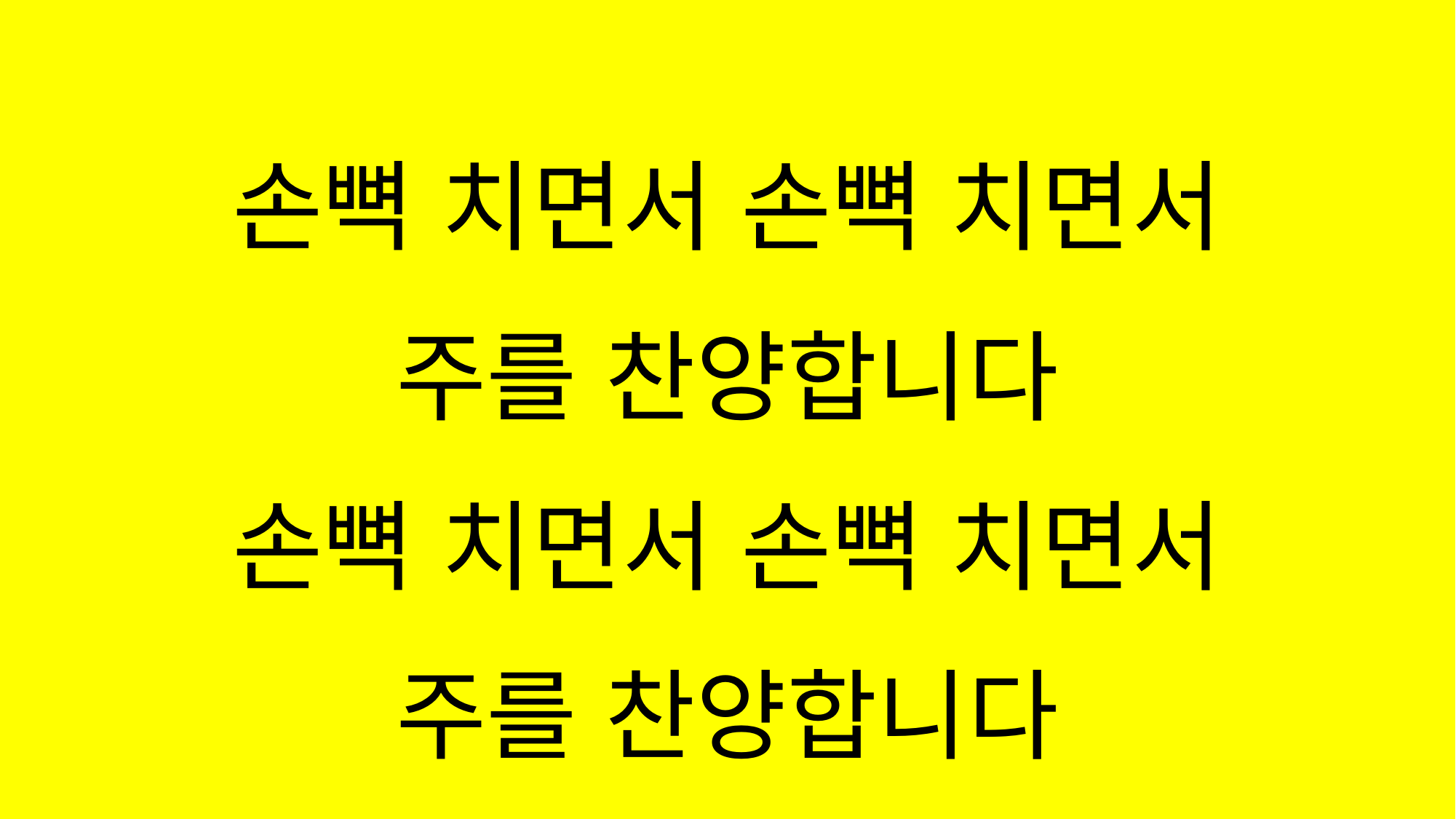

#
손뼉 치면서 손뼉 치면서

주를 찬양합니다

손뼉 치면서 손뼉 치면서

주를 찬양합니다